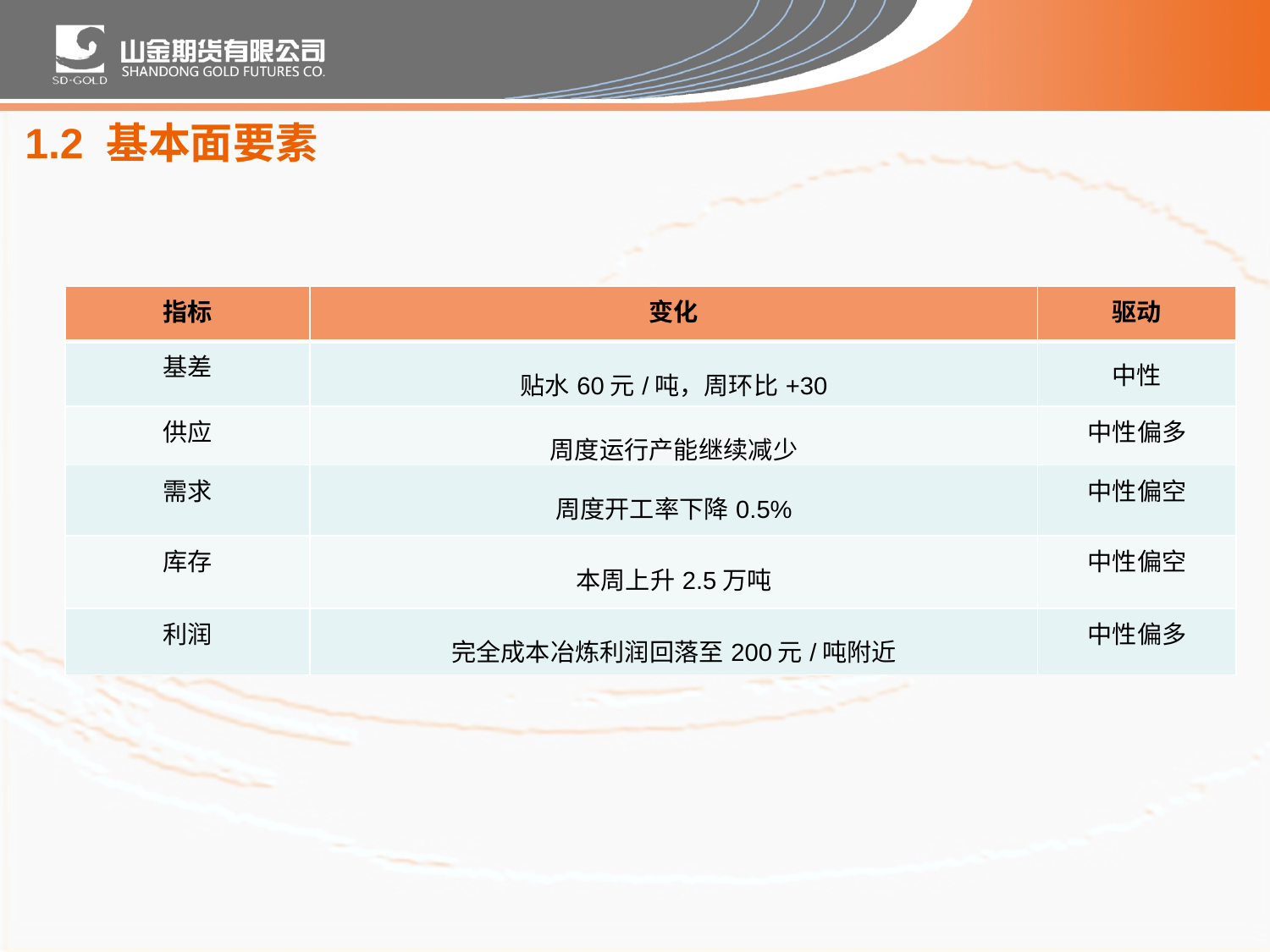

1.2 基本面要素
| 指标 | 变化 | 驱动 |
| --- | --- | --- |
| 基差 | 贴水60元/吨，周环比+30 | 中性 |
| 供应 | 周度运行产能继续减少 | 中性偏多 |
| 需求 | 周度开工率下降0.5% | 中性偏空 |
| 库存 | 本周上升2.5万吨 | 中性偏空 |
| 利润 | 完全成本冶炼利润回落至200元/吨附近 | 中性偏多 |